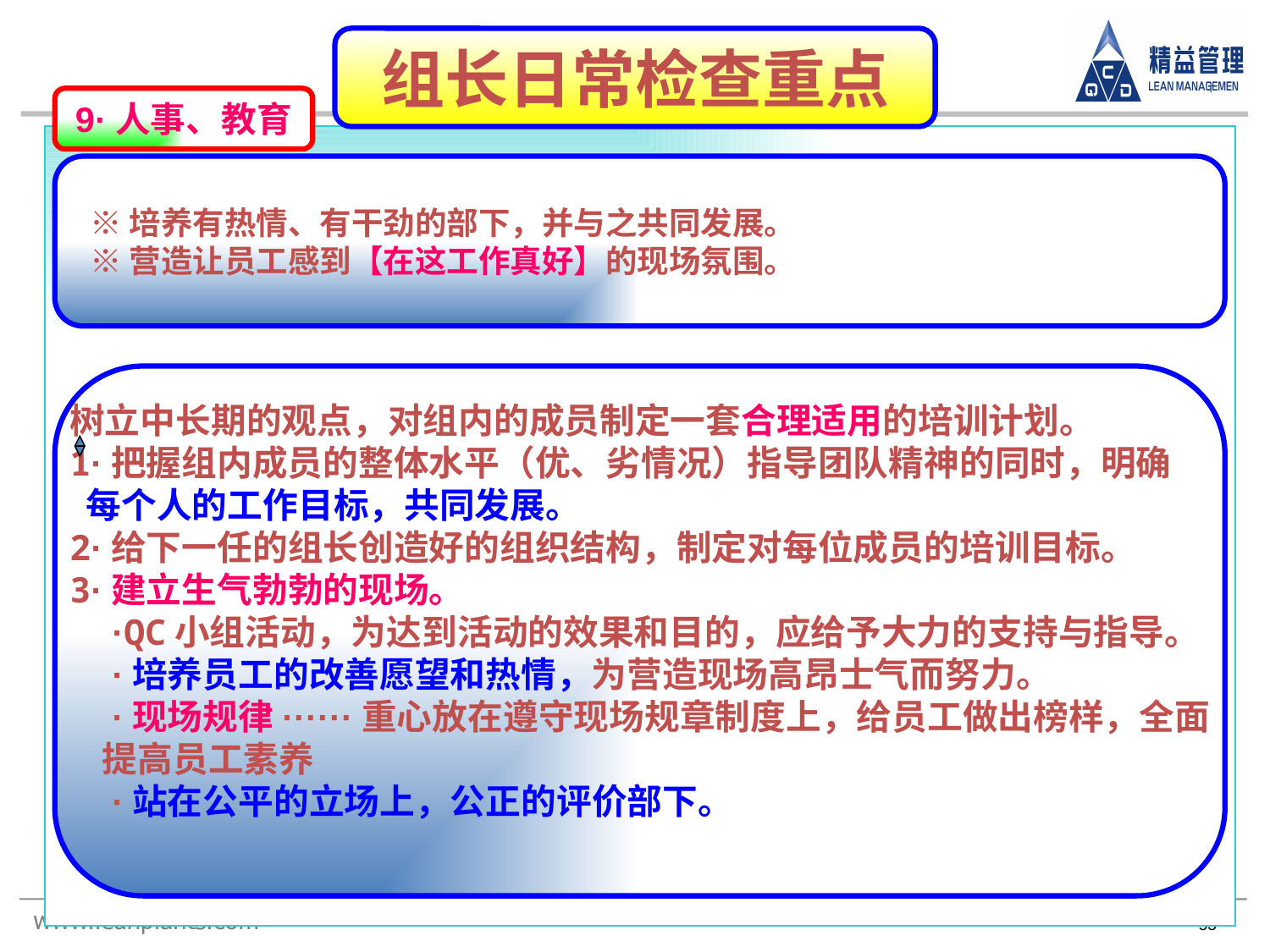

组长日常检查重点
#
9·人事、教育

  ※培养有热情、有干劲的部下，并与之共同发展。
  ※营造让员工感到【在这工作真好】的现场氛围。

树立中长期的观点，对组内的成员制定一套合理适用的培训计划。
1·把握组内成员的整体水平（优、劣情况）指导团队精神的同时，明确
 每个人的工作目标，共同发展。
2·给下一任的组长创造好的组织结构，制定对每位成员的培训目标。
3·建立生气勃勃的现场。
  ·QC小组活动，为达到活动的效果和目的，应给予大力的支持与指导。
  ·培养员工的改善愿望和热情，为营造现场高昂士气而努力。
  ·现场规律······重心放在遵守现场规章制度上，给员工做出榜样，全面
   提高员工素养
  ·站在公平的立场上，公正的评价部下。